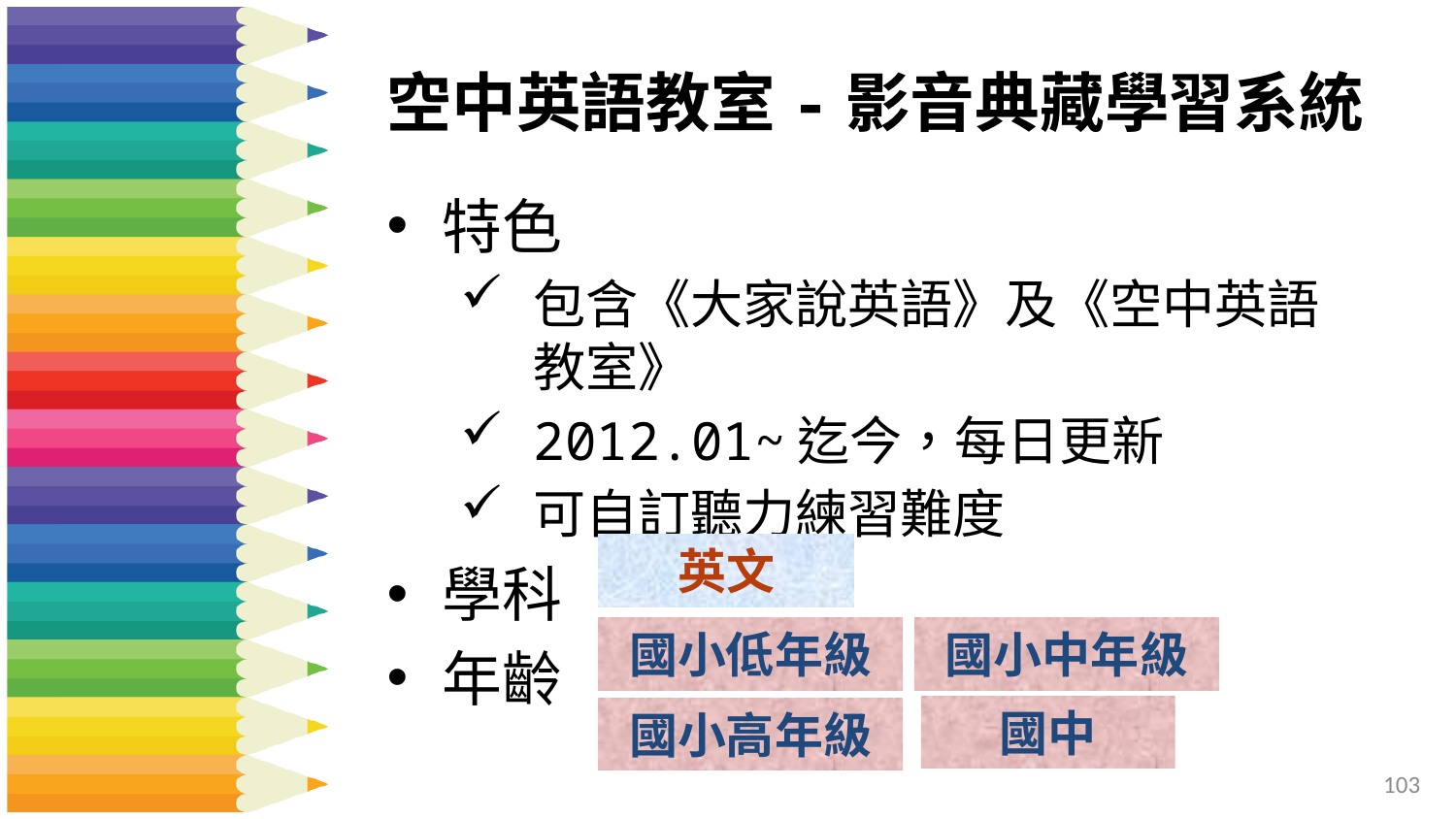

# 空中英語教室-影音典藏學習系統
特色
包含《大家說英語》及《空中英語教室》
2012.01~迄今，每日更新
可自訂聽力練習難度
學科
年齡

英文
國小低年級
國小中年級
國中
國小高年級
103